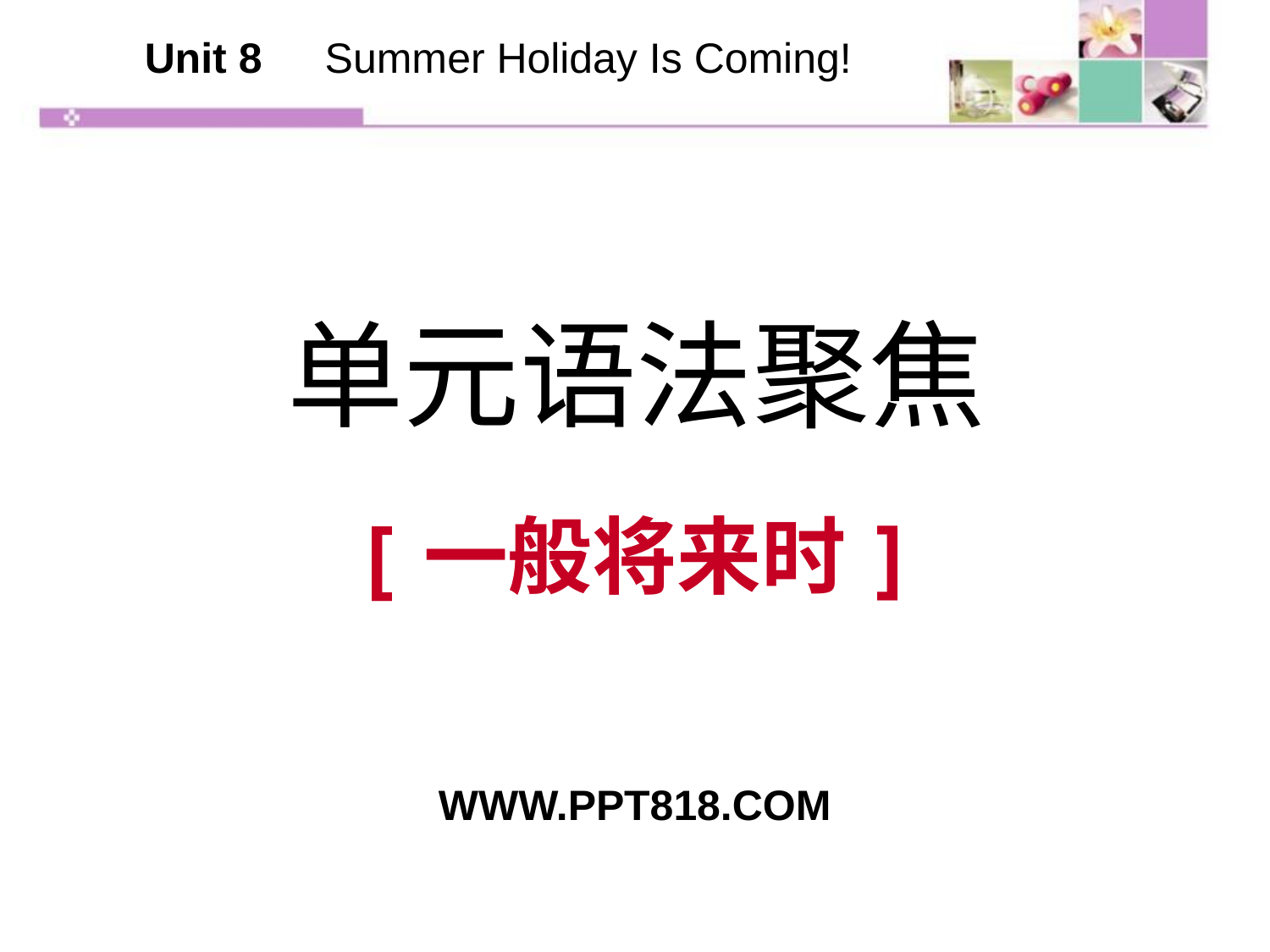

Unit 8　Summer Holiday Is Coming!
单元语法聚焦
[一般将来时]
WWW.PPT818.COM